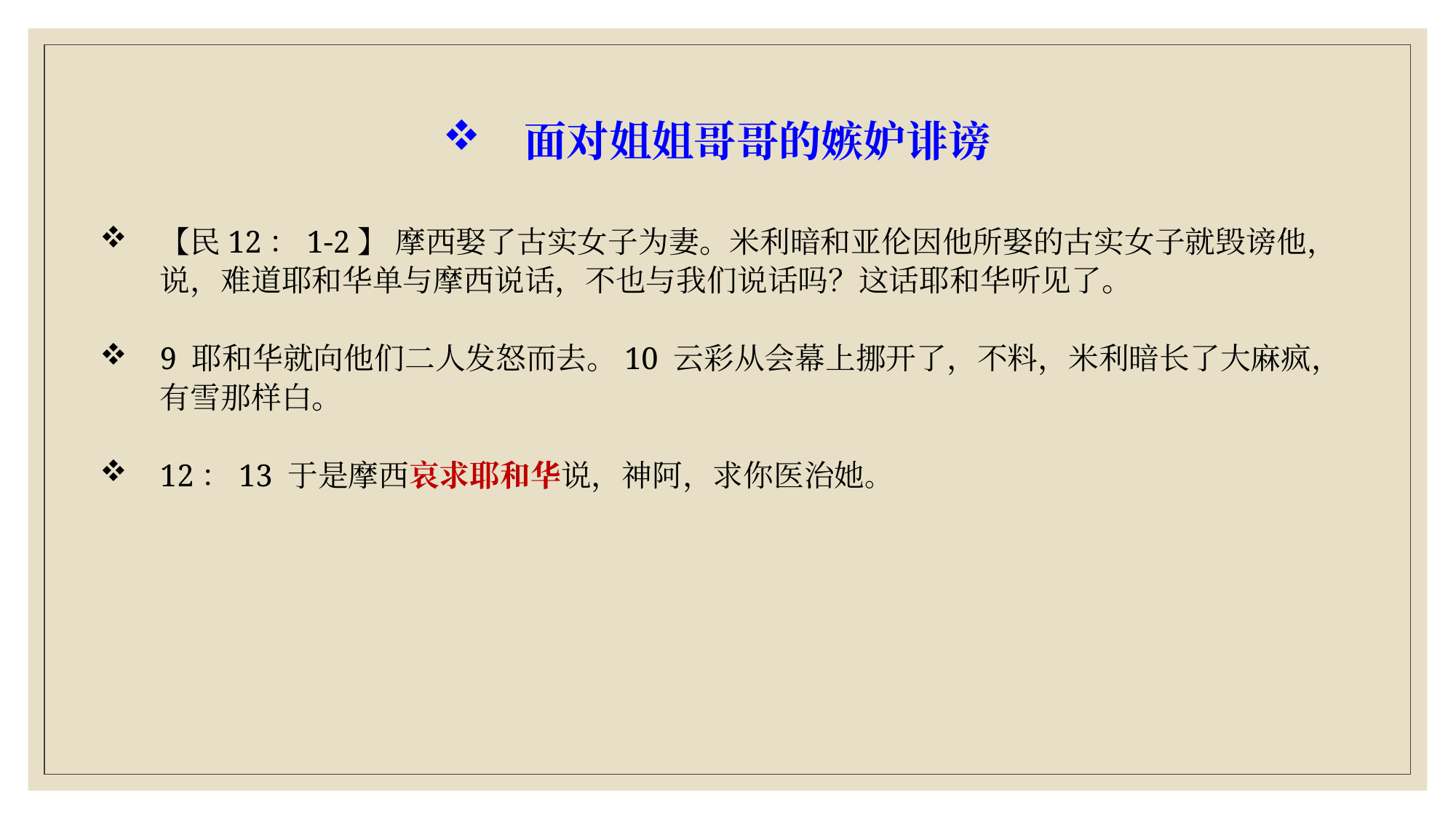

面对姐姐哥哥的嫉妒诽谤

【民12：1-2】 摩西娶了古实女子为妻。米利暗和亚伦因他所娶的古实女子就毁谤他，说，难道耶和华单与摩西说话，不也与我们说话吗？这话耶和华听见了。

9 耶和华就向他们二人发怒而去。10 云彩从会幕上挪开了，不料，米利暗长了大麻疯，有雪那样白。

12：13 于是摩西哀求耶和华说，神阿，求你医治她。